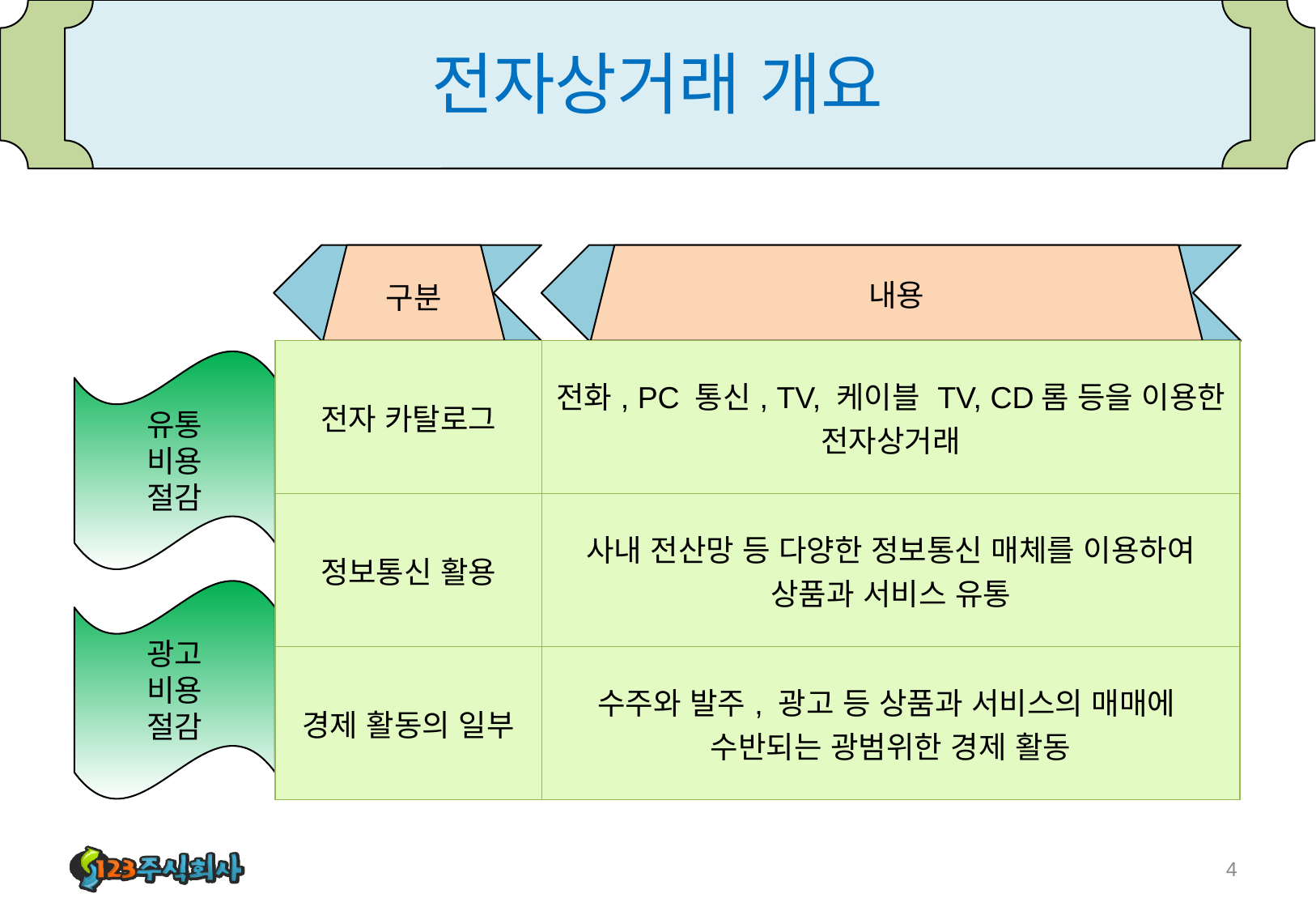

# 전자상거래 개요

구분

내용
| 전자 카탈로그 | 전화, PC 통신, TV, 케이블 TV, CD롬 등을 이용한 전자상거래 |
| --- | --- |
| 정보통신 활용 | 사내 전산망 등 다양한 정보통신 매체를 이용하여 상품과 서비스 유통 |
| 경제 활동의 일부 | 수주와 발주, 광고 등 상품과 서비스의 매매에 수반되는 광범위한 경제 활동 |
유통
비용
절감
광고
비용
절감
4